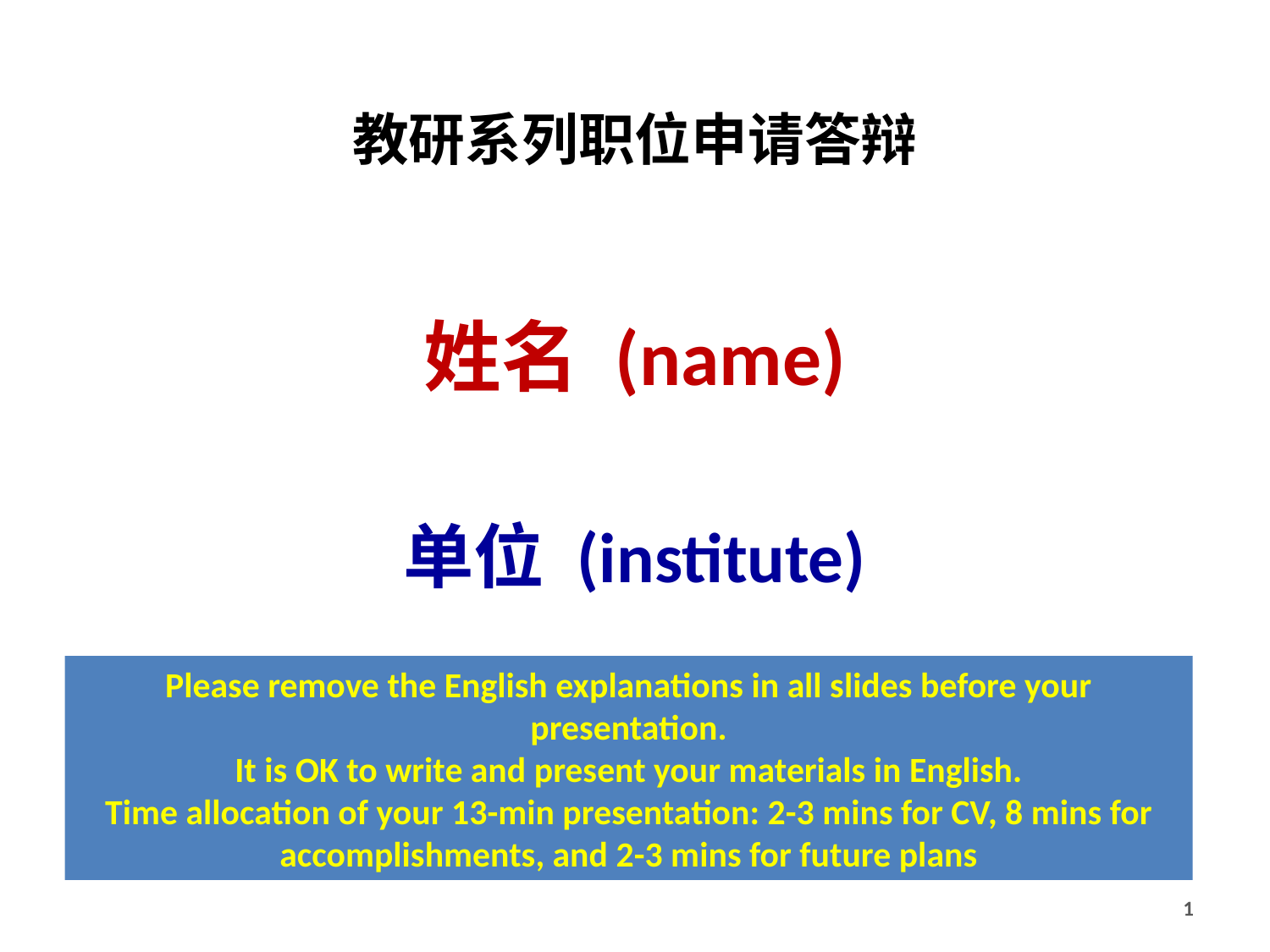

# 教研系列职位申请答辩
姓名 (name)
单位 (institute)
Please remove the English explanations in all slides before your presentation.
It is OK to write and present your materials in English.
Time allocation of your 13-min presentation: 2-3 mins for CV, 8 mins for accomplishments, and 2-3 mins for future plans
1